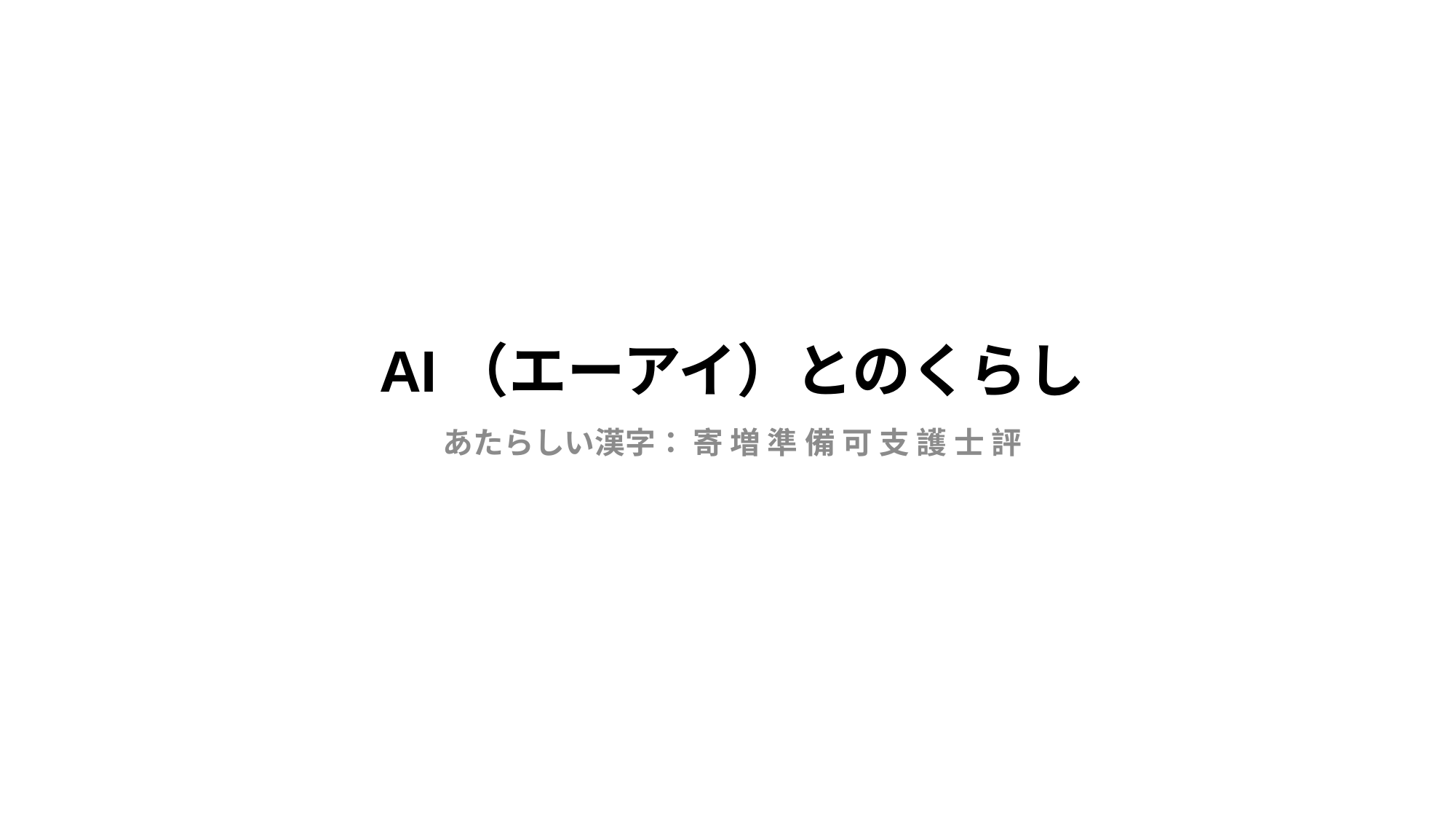

# Ai（エーアイ）とのくらし
あたらしい漢字： 寄 増 準 備 可 支 護 士 評